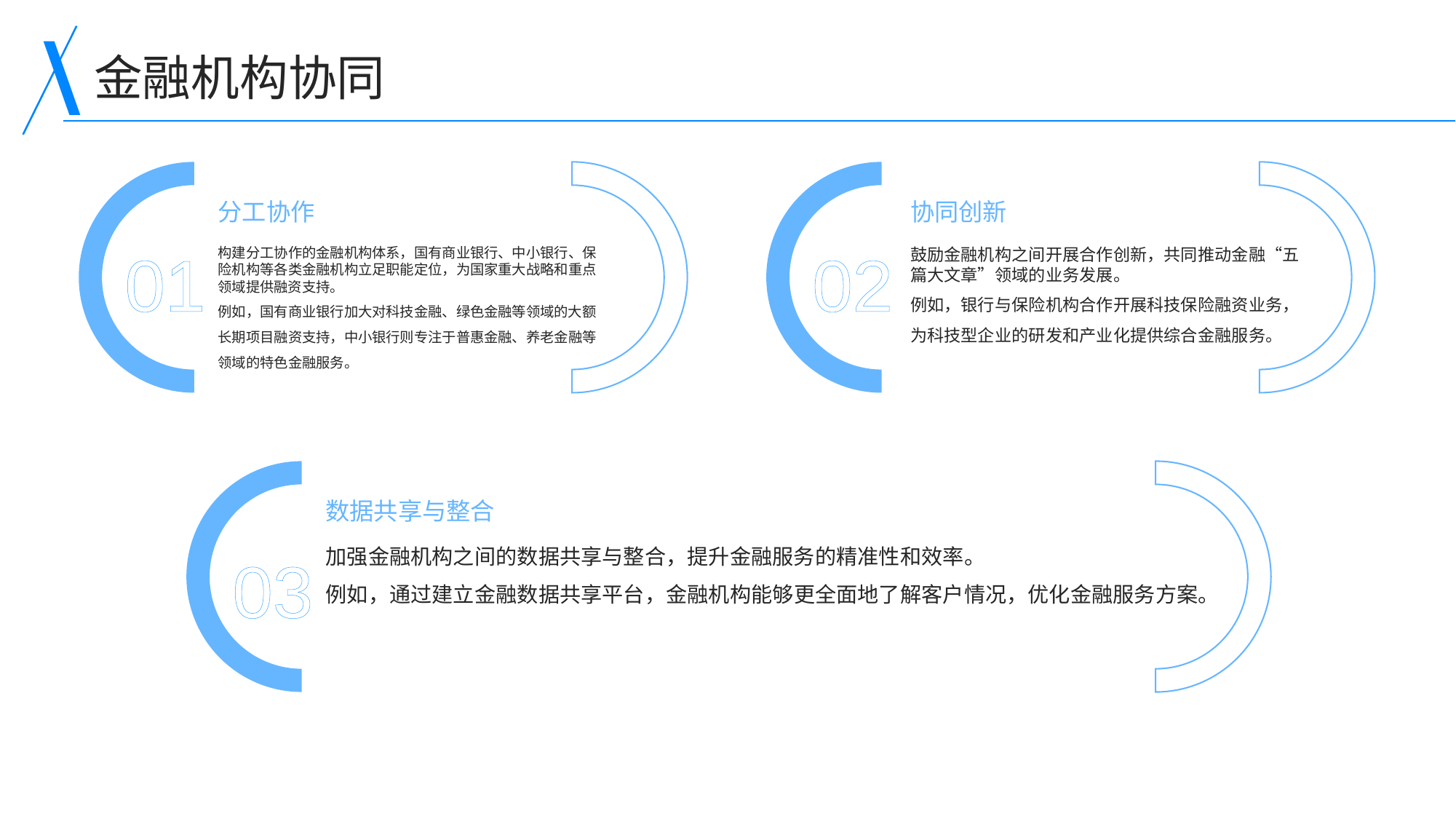

金融机构协同

分工协作
协同创新
01
02
构建分工协作的金融机构体系，国有商业银行、中小银行、保险机构等各类金融机构立足职能定位，为国家重大战略和重点领域提供融资支持。
例如，国有商业银行加大对科技金融、绿色金融等领域的大额长期项目融资支持，中小银行则专注于普惠金融、养老金融等领域的特色金融服务。
鼓励金融机构之间开展合作创新，共同推动金融“五篇大文章”领域的业务发展。
例如，银行与保险机构合作开展科技保险融资业务，为科技型企业的研发和产业化提供综合金融服务。

数据共享与整合
03
加强金融机构之间的数据共享与整合，提升金融服务的精准性和效率。
例如，通过建立金融数据共享平台，金融机构能够更全面地了解客户情况，优化金融服务方案。